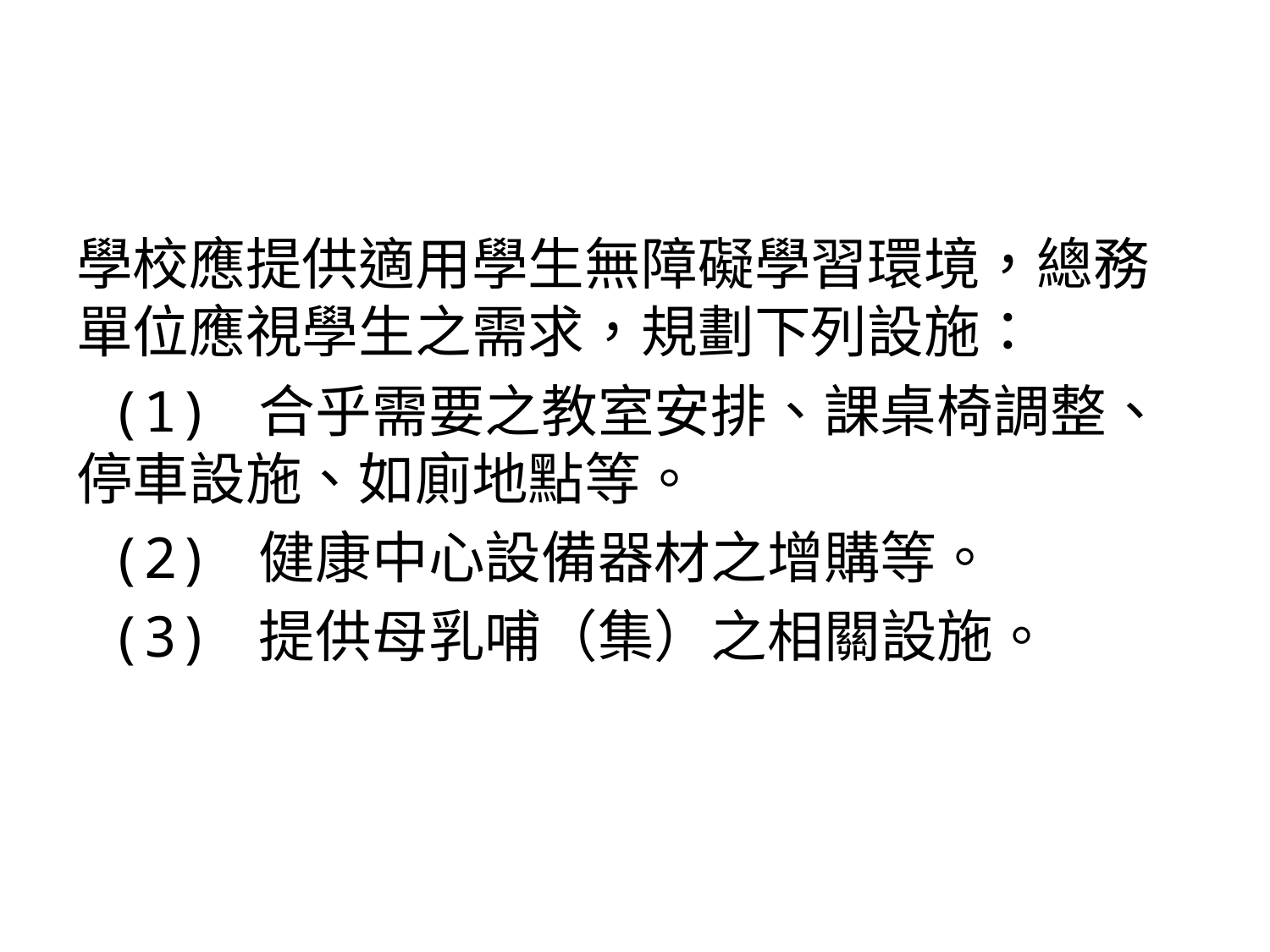

#
學校應提供適用學生無障礙學習環境，總務單位應視學生之需求，規劃下列設施：
 (1) 合乎需要之教室安排、課桌椅調整、停車設施、如廁地點等。
 (2) 健康中心設備器材之增購等。
 (3) 提供母乳哺（集）之相關設施。